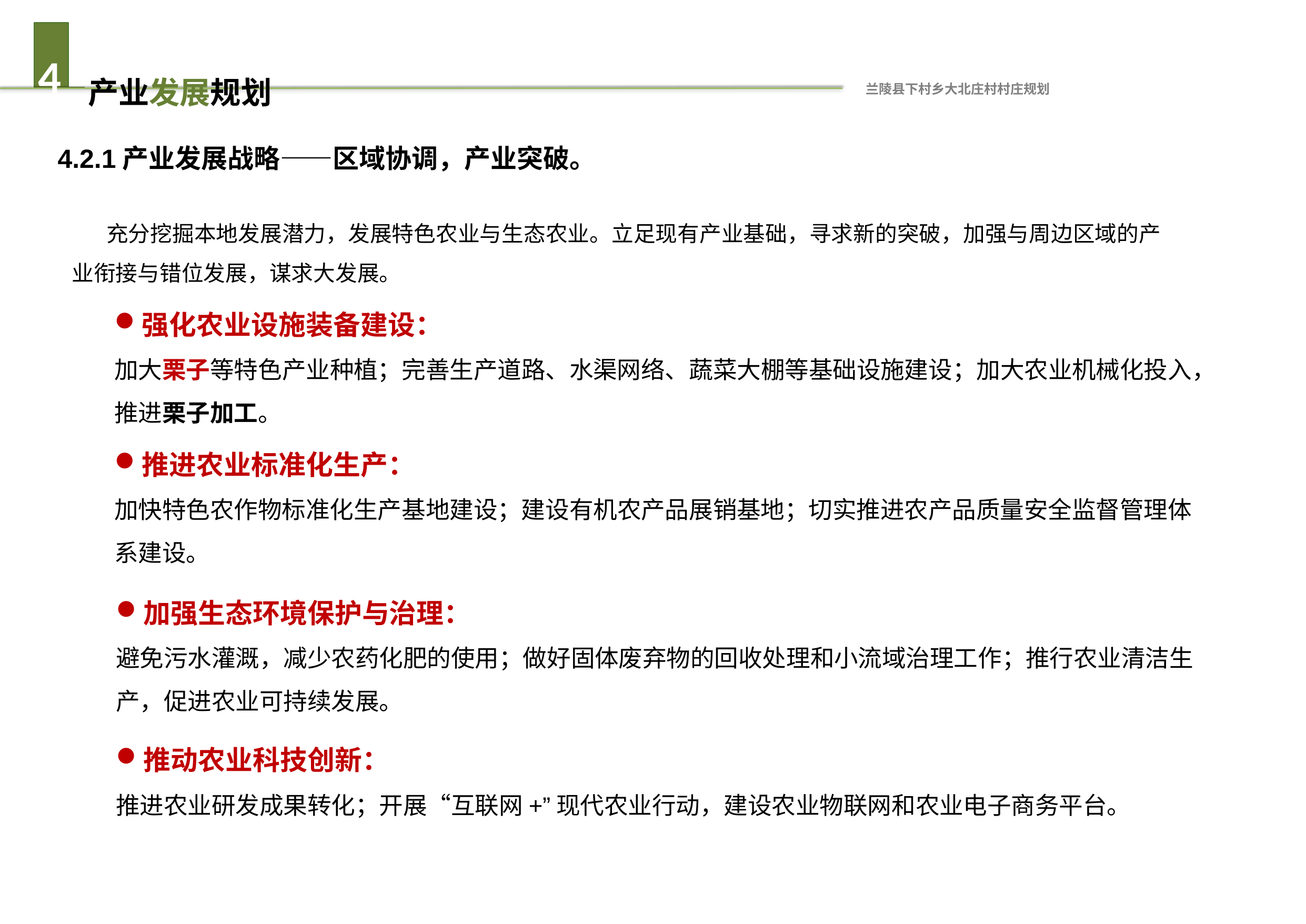

# 4	产业发展规划
兰陵县下村乡大北庄村村庄规划

4.2.1产业发展战略——区域协调，产业突破。
      充分挖掘本地发展潜力，发展特色农业与生态农业。立足现有产业基础，寻求新的突破，加强与周边区域的产业衔接与错位发展，谋求大发展。
强化农业设施装备建设：
加大栗子等特色产业种植；完善生产道路、水渠网络、蔬菜大棚等基础设施建设；加大农业机械化投入，推进栗子加工。
推进农业标准化生产：
加快特色农作物标准化生产基地建设；建设有机农产品展销基地；切实推进农产品质量安全监督管理体系建设。
加强生态环境保护与治理：
避免污水灌溉，减少农药化肥的使用；做好固体废弃物的回收处理和小流域治理工作；推行农业清洁生产，促进农业可持续发展。
推动农业科技创新：
推进农业研发成果转化；开展“互联网+”现代农业行动，建设农业物联网和农业电子商务平台。